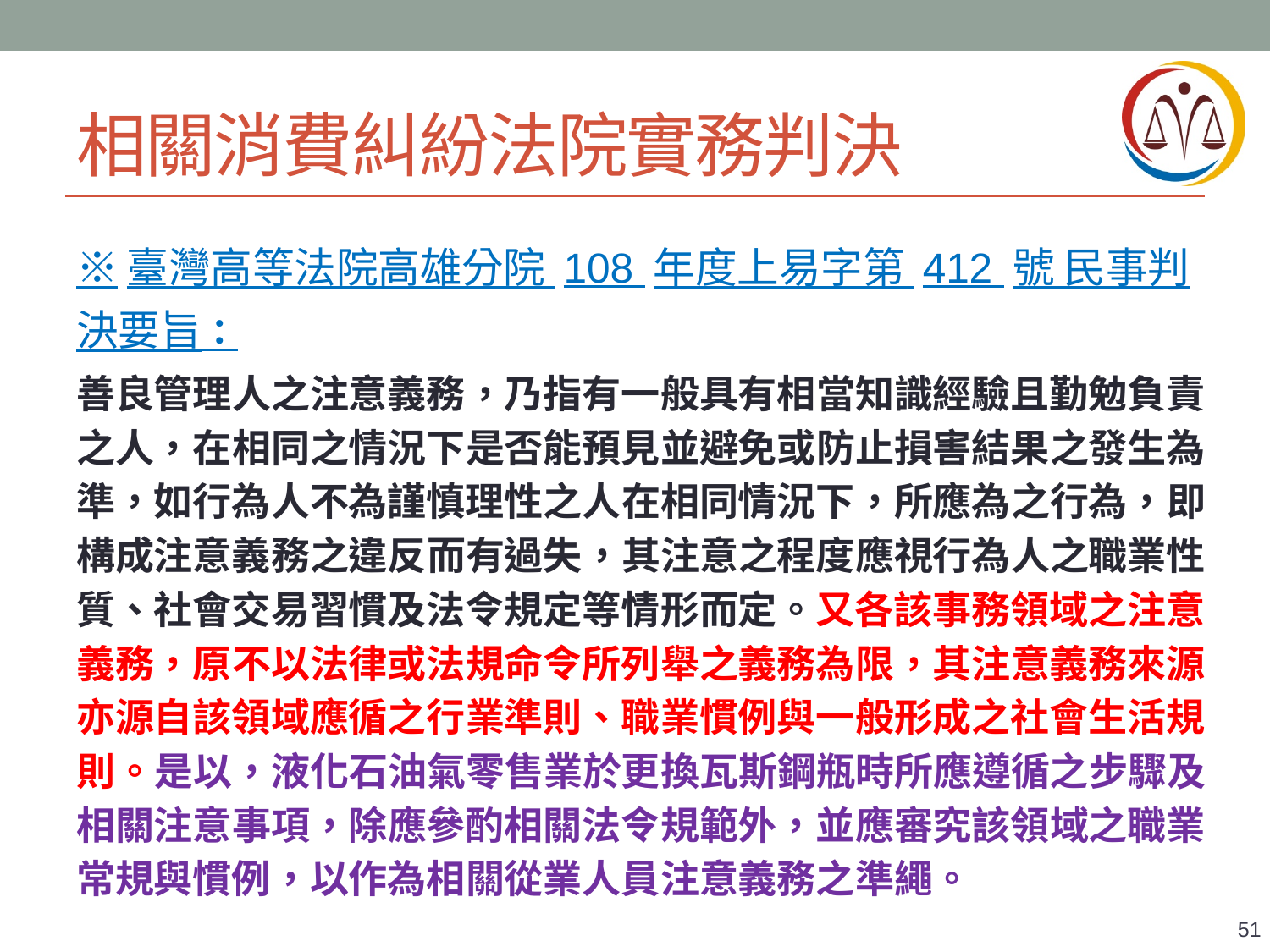

# 相關消費糾紛法院實務判決
※臺灣高等法院高雄分院 108 年度上易字第 412 號 民事判決要旨：
善良管理人之注意義務，乃指有一般具有相當知識經驗且勤勉負責之人，在相同之情況下是否能預見並避免或防止損害結果之發生為準，如行為人不為謹慎理性之人在相同情況下，所應為之行為，即構成注意義務之違反而有過失，其注意之程度應視行為人之職業性質、社會交易習慣及法令規定等情形而定。又各該事務領域之注意義務，原不以法律或法規命令所列舉之義務為限，其注意義務來源亦源自該領域應循之行業準則、職業慣例與一般形成之社會生活規則。是以，液化石油氣零售業於更換瓦斯鋼瓶時所應遵循之步驟及相關注意事項，除應參酌相關法令規範外，並應審究該領域之職業常規與慣例，以作為相關從業人員注意義務之準繩。

51